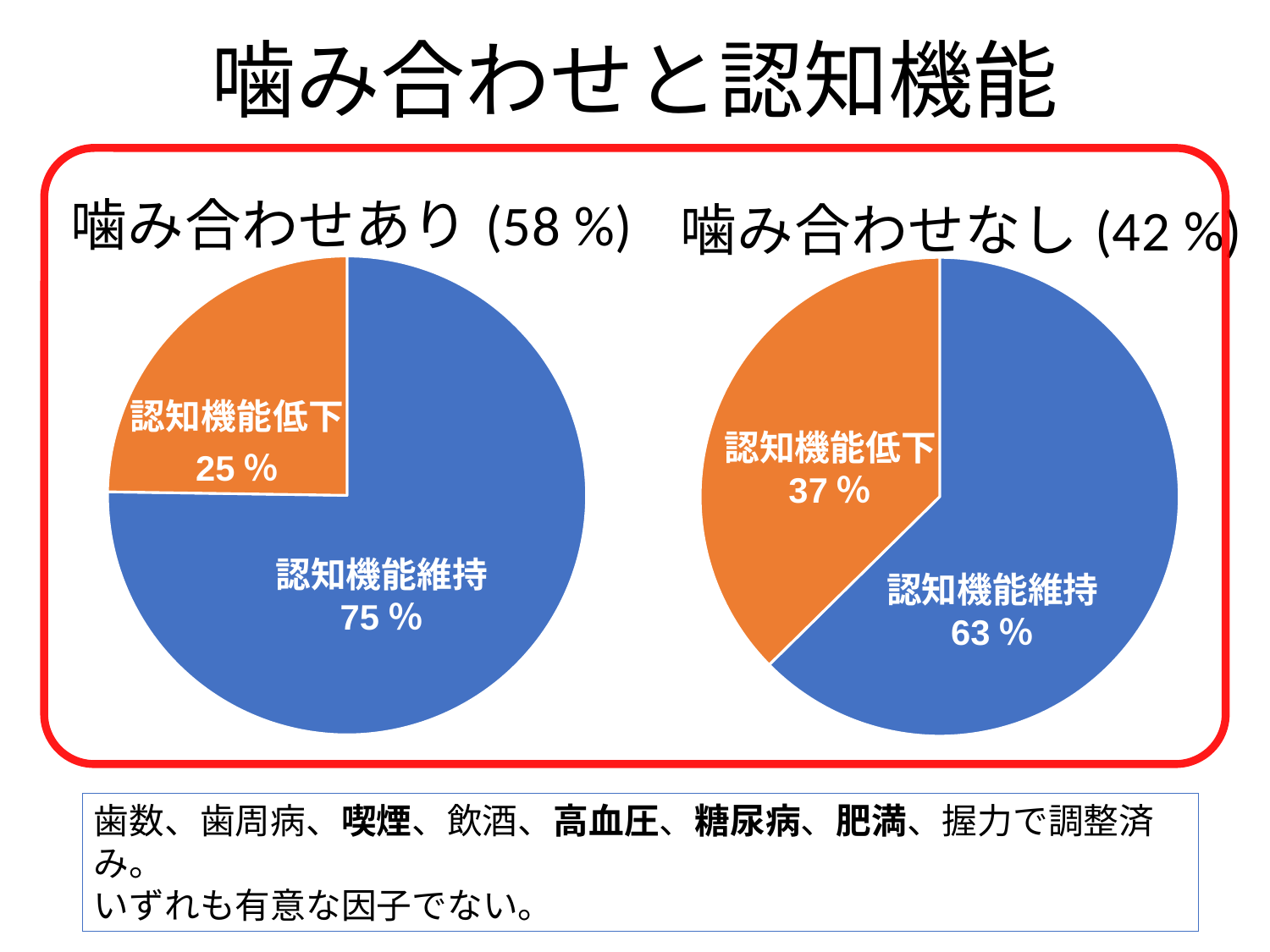

# 噛み合わせと認知機能

### Chart: 噛み合わせなし(42 %)

| Category |  |
|---|---|

### Chart: 噛み合わせあり(58 %)

| Category |  |
|---|---|
認知機能維持
75％
認知機能低下
37％
認知機能維持
63％

歯数、歯周病、喫煙、飲酒、高血圧、糖尿病、肥満、握力で調整済み。
いずれも有意な因子でない。